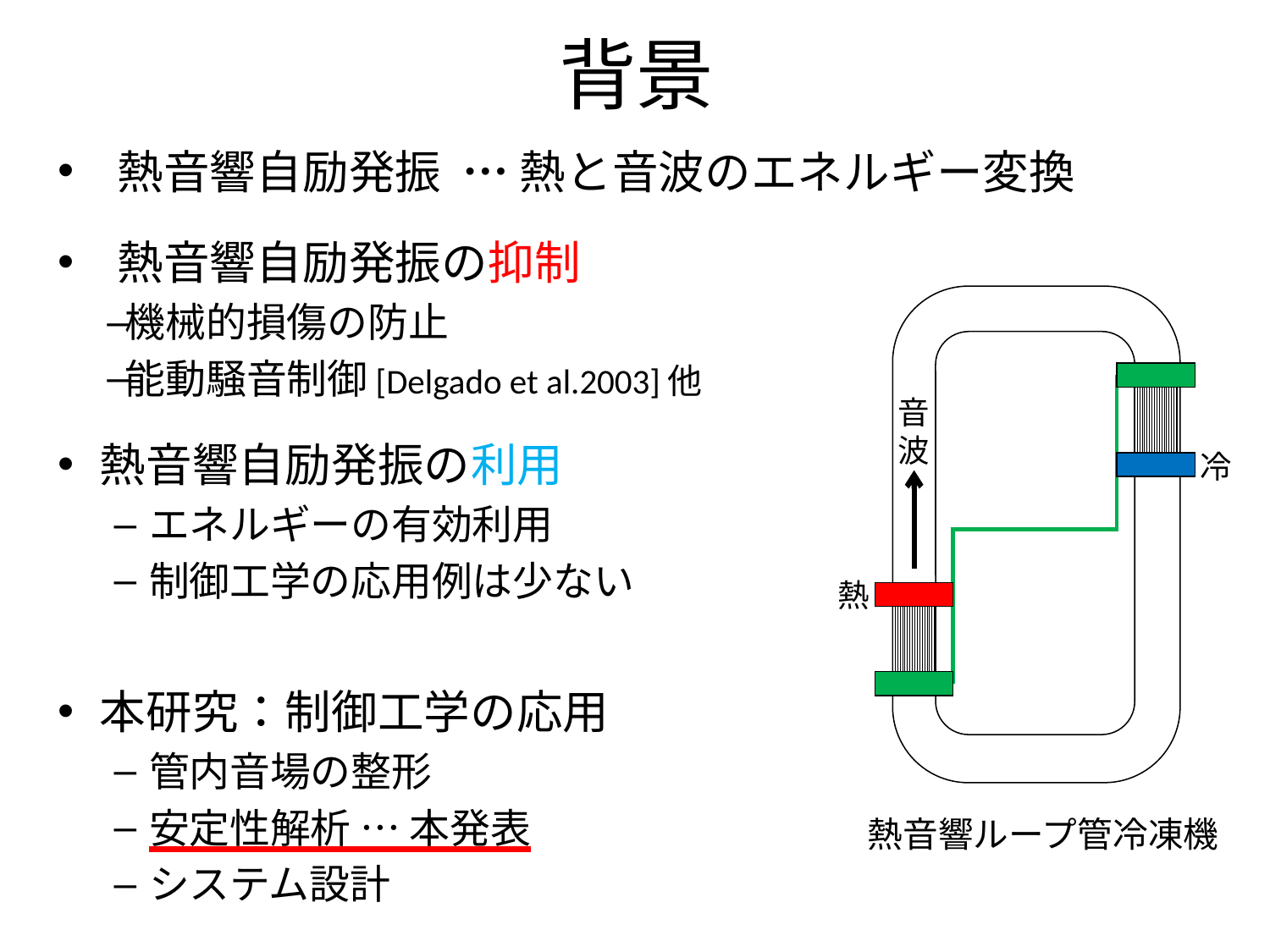

背景
　熱音響自励発振  … 熱と音波のエネルギー変換

　熱音響自励発振の抑制
機械的損傷の防止
能動騒音制御[Delgado et al.2003]他

熱音響自励発振の利用
エネルギーの有効利用
制御工学の応用例は少ない

本研究：制御工学の応用
管内音場の整形
安定性解析 … 本発表
システム設計

音
波
冷

熱
熱音響ループ管冷凍機